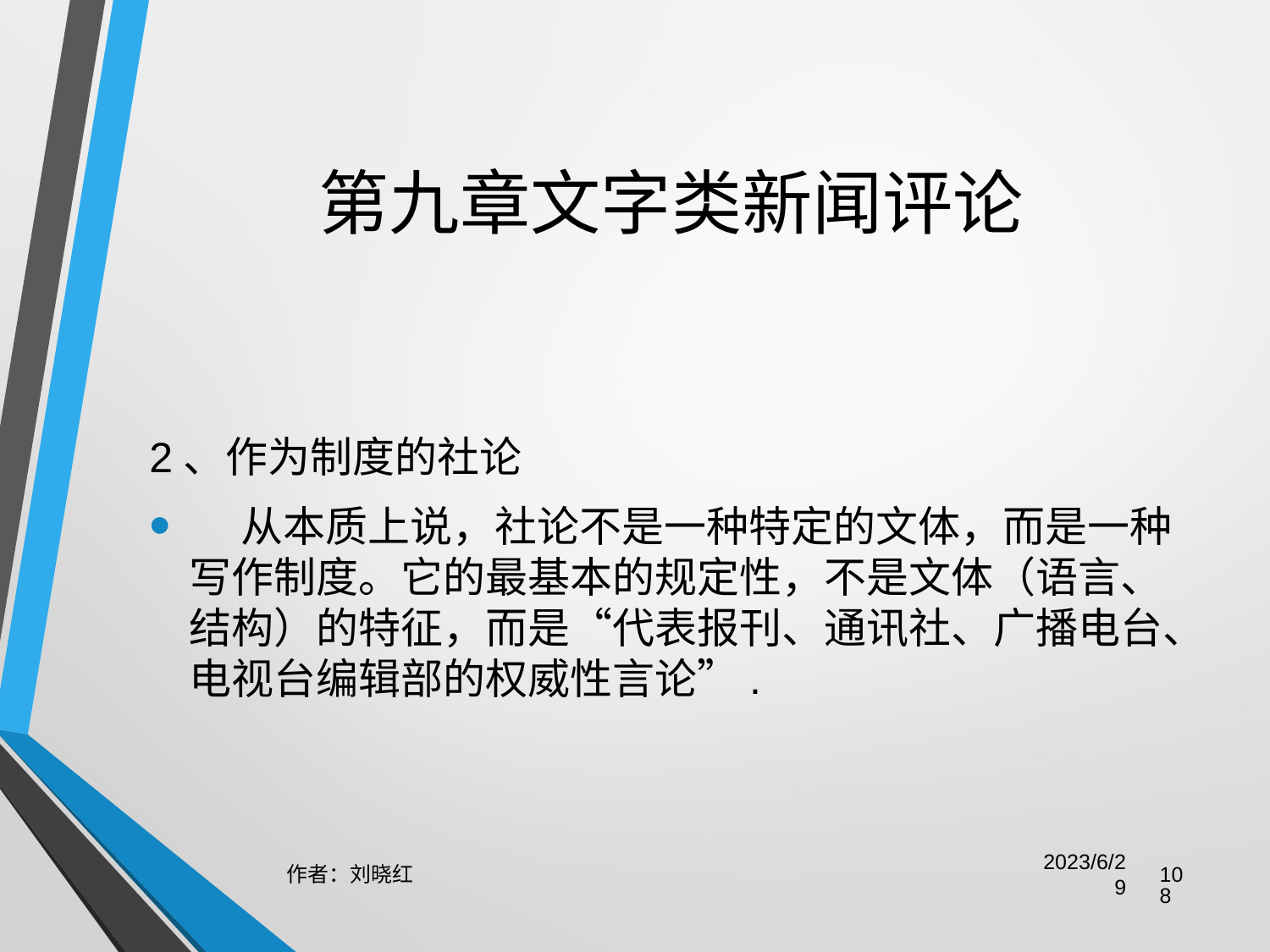

# 第九章文字类新闻评论
2、作为制度的社论
　 从本质上说，社论不是一种特定的文体，而是一种写作制度。它的最基本的规定性，不是文体（语言、结构）的特征，而是“代表报刊、通讯社、广播电台、电视台编辑部的权威性言论”.

作者：刘晓红
2023/6/29
108